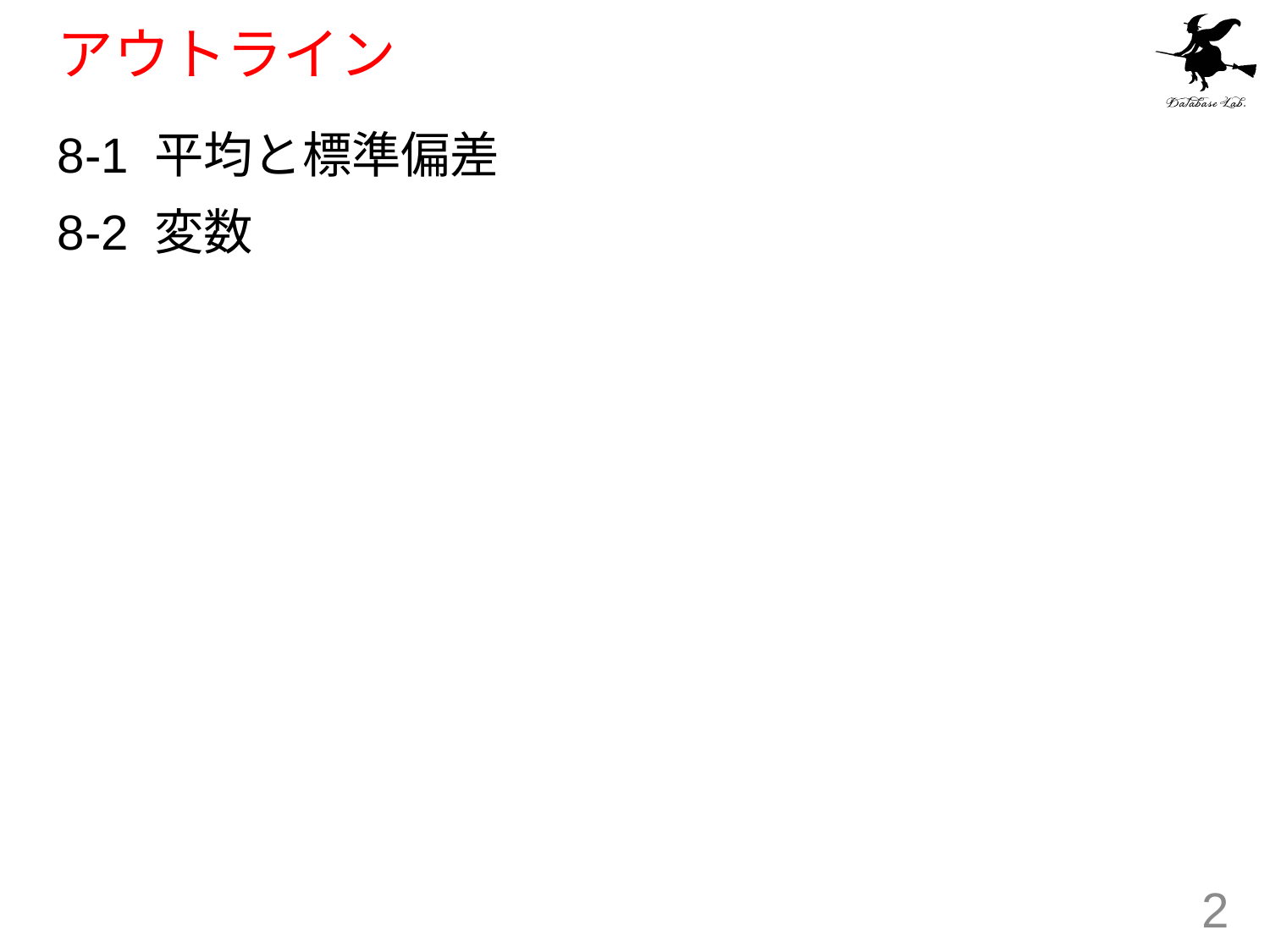

# アウトライン
8-1 平均と標準偏差
8-2 変数
2